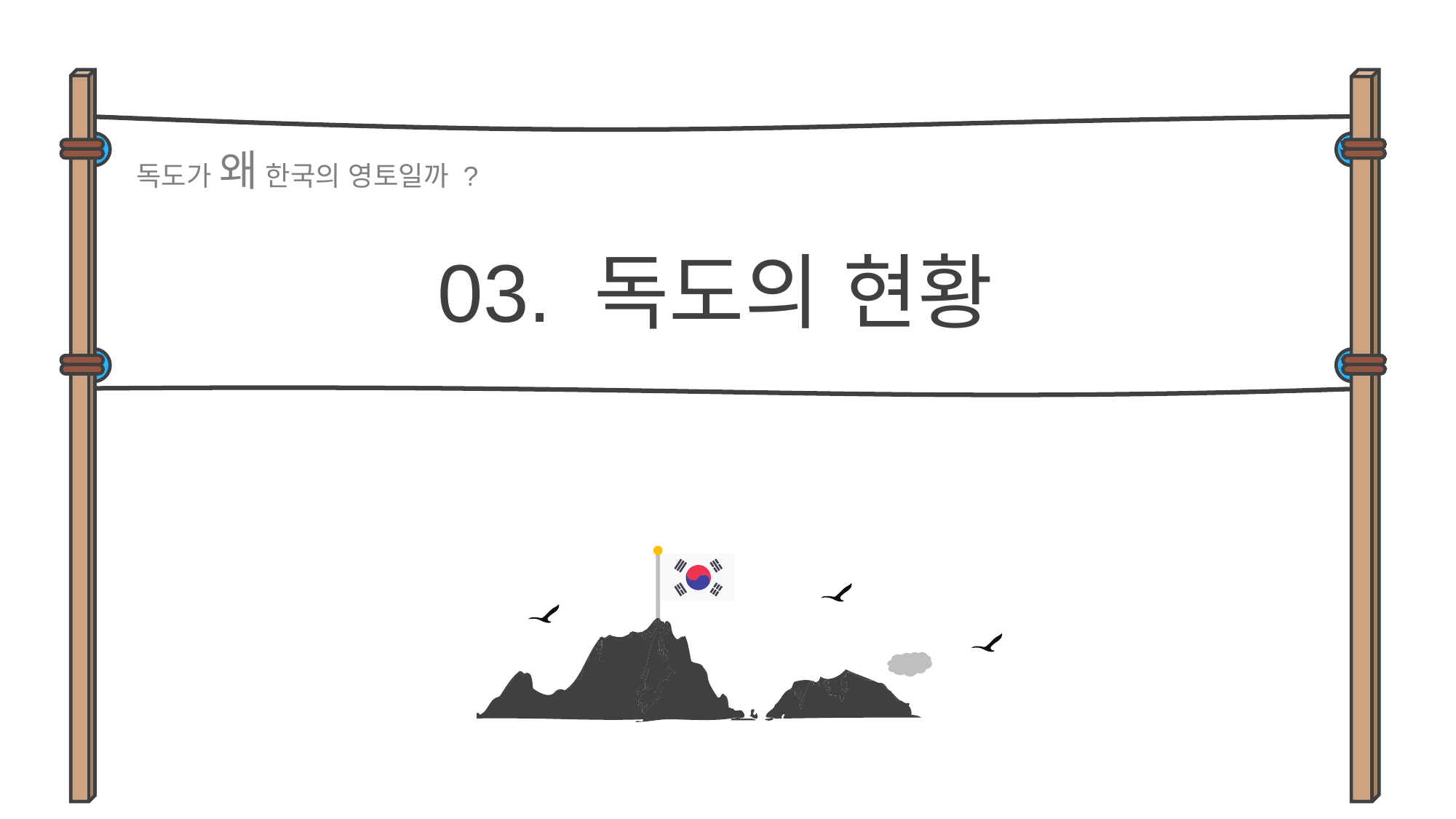

독도가 왜 한국의 영토일까 ?

03. 독도의 현황